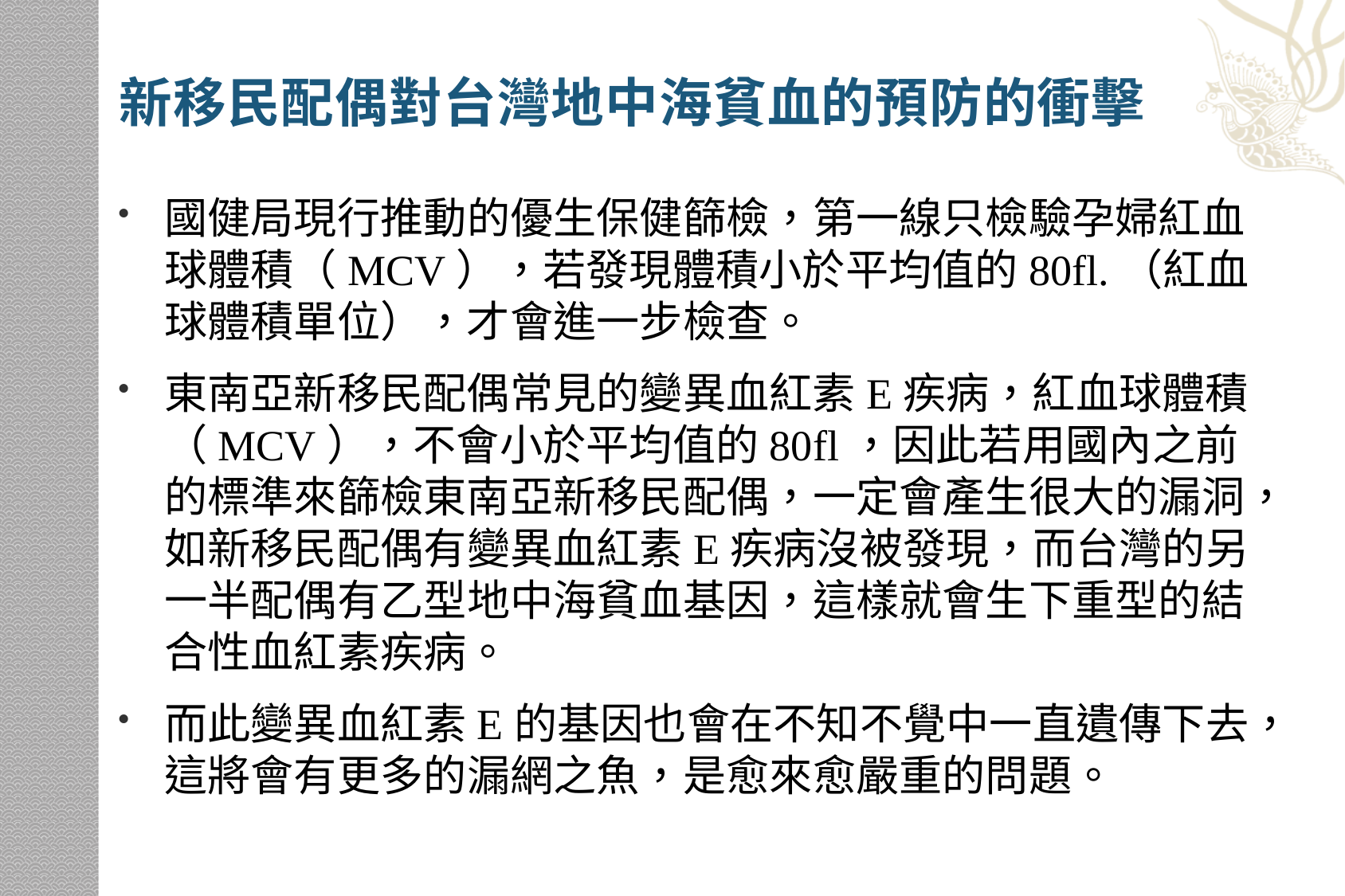

# 新移民配偶對台灣地中海貧血的預防的衝擊
國健局現行推動的優生保健篩檢，第一線只檢驗孕婦紅血球體積（MCV），若發現體積小於平均值的80fl.（紅血球體積單位），才會進一步檢查。
東南亞新移民配偶常見的變異血紅素E疾病，紅血球體積（MCV），不會小於平均值的80fl，因此若用國內之前的標準來篩檢東南亞新移民配偶，一定會產生很大的漏洞，如新移民配偶有變異血紅素E疾病沒被發現，而台灣的另一半配偶有乙型地中海貧血基因，這樣就會生下重型的結合性血紅素疾病。
而此變異血紅素E的基因也會在不知不覺中一直遺傳下去，這將會有更多的漏網之魚，是愈來愈嚴重的問題。